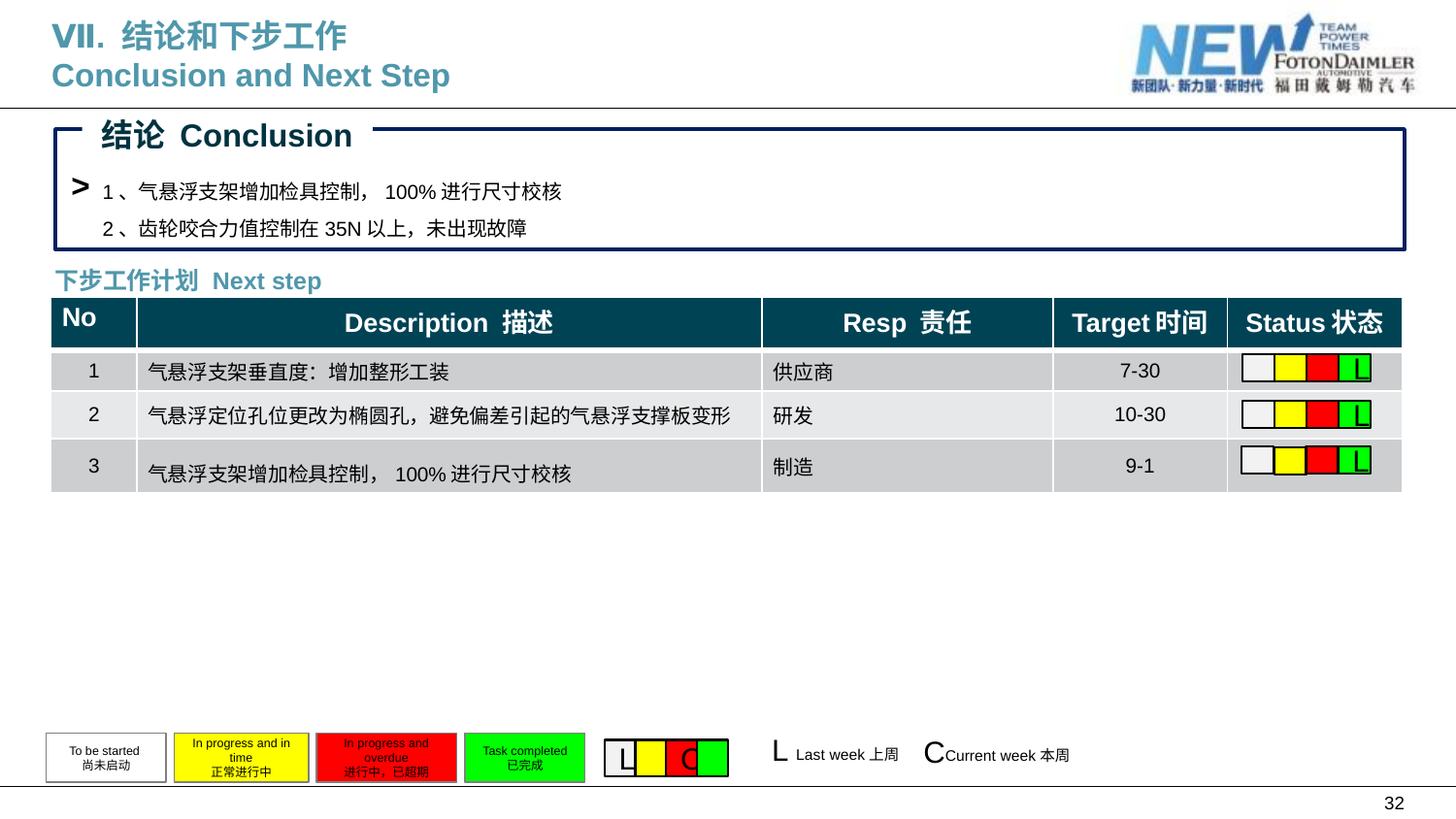

Ⅶ. 结论和下步工作
Conclusion and Next Step
结论 Conclusion

>
1、气悬浮支架增加检具控制，100%进行尺寸校核
2、齿轮咬合力值控制在35N以上，未出现故障
# 下步工作计划 Next step
| No | Description 描述 | Resp 责任 | Target时间 | Status状态 |
| --- | --- | --- | --- | --- |
| 1 | 气悬浮支架垂直度：增加整形工装 | 供应商 | 7-30 |  |
| 2 | 气悬浮定位孔位更改为椭圆孔，避免偏差引起的气悬浮支撑板变形 | 研发 | 10-30 |  |
| 3 | 气悬浮支架增加检具控制，100%进行尺寸校核 | 制造 | 9-1 |  |

L

L

L

L
C
To be started
尚未启动
In progress and in time
正常进行中
In progress and overdue
进行中，已超期
Task completed
已完成
 Last week上周
Current week本周
L

C